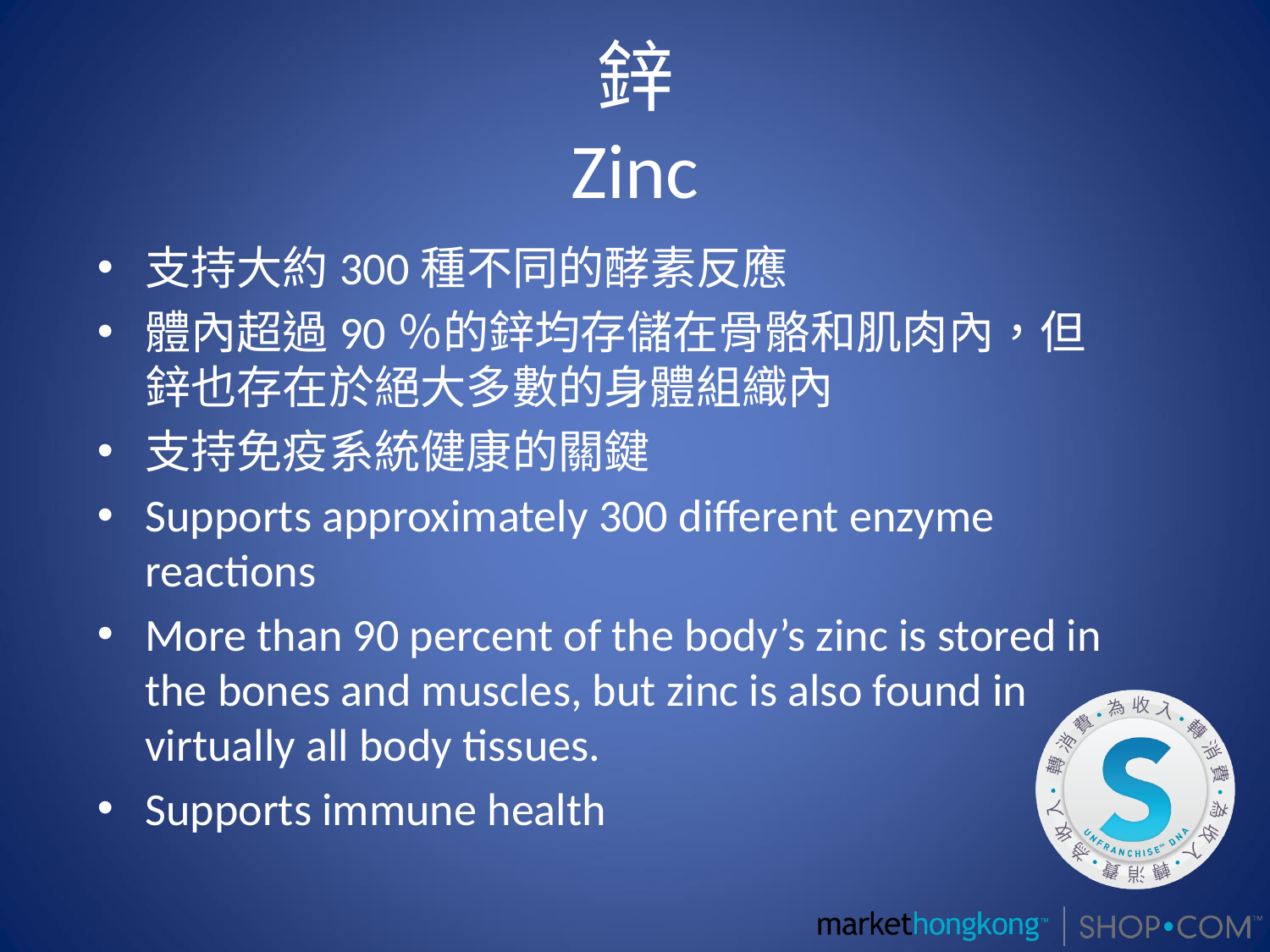

# 鋅 Zinc
支持大約300種不同的酵素反應
體內超過90％的鋅均存儲在骨骼和肌肉內，但鋅也存在於絕大多數的身體組織內
支持免疫系統健康的關鍵
Supports approximately 300 different enzyme reactions
More than 90 percent of the body’s zinc is stored in the bones and muscles, but zinc is also found in virtually all body tissues.
Supports immune health